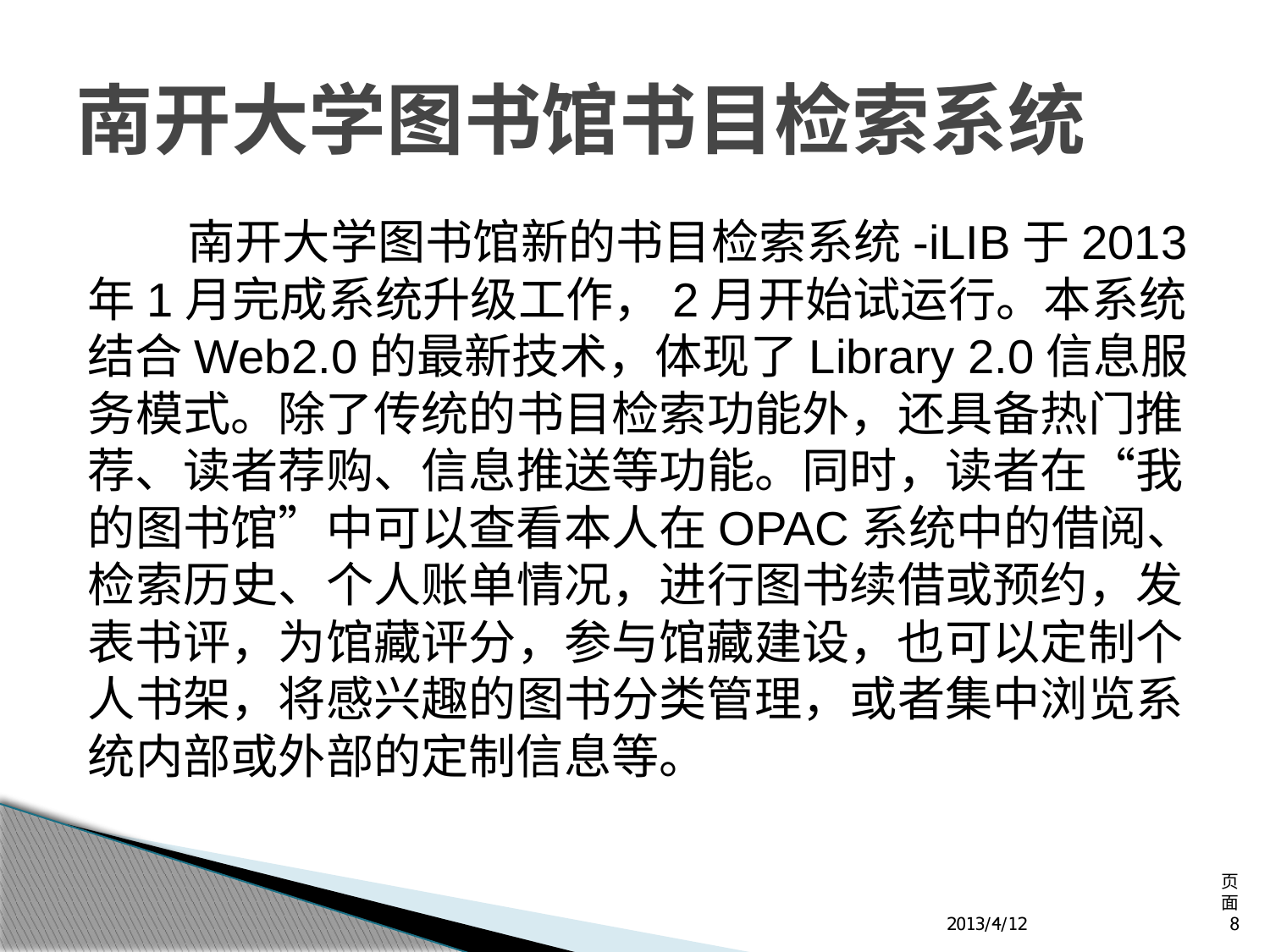

# 南开大学图书馆书目检索系统
        南开大学图书馆新的书目检索系统-iLIB于2013年1月完成系统升级工作，2月开始试运行。本系统结合Web2.0的最新技术，体现了Library 2.0信息服务模式。除了传统的书目检索功能外，还具备热门推荐、读者荐购、信息推送等功能。同时，读者在“我的图书馆”中可以查看本人在OPAC系统中的借阅、检索历史、个人账单情况，进行图书续借或预约，发表书评，为馆藏评分，参与馆藏建设，也可以定制个人书架，将感兴趣的图书分类管理，或者集中浏览系统内部或外部的定制信息等。
2013/4/12
页面 8